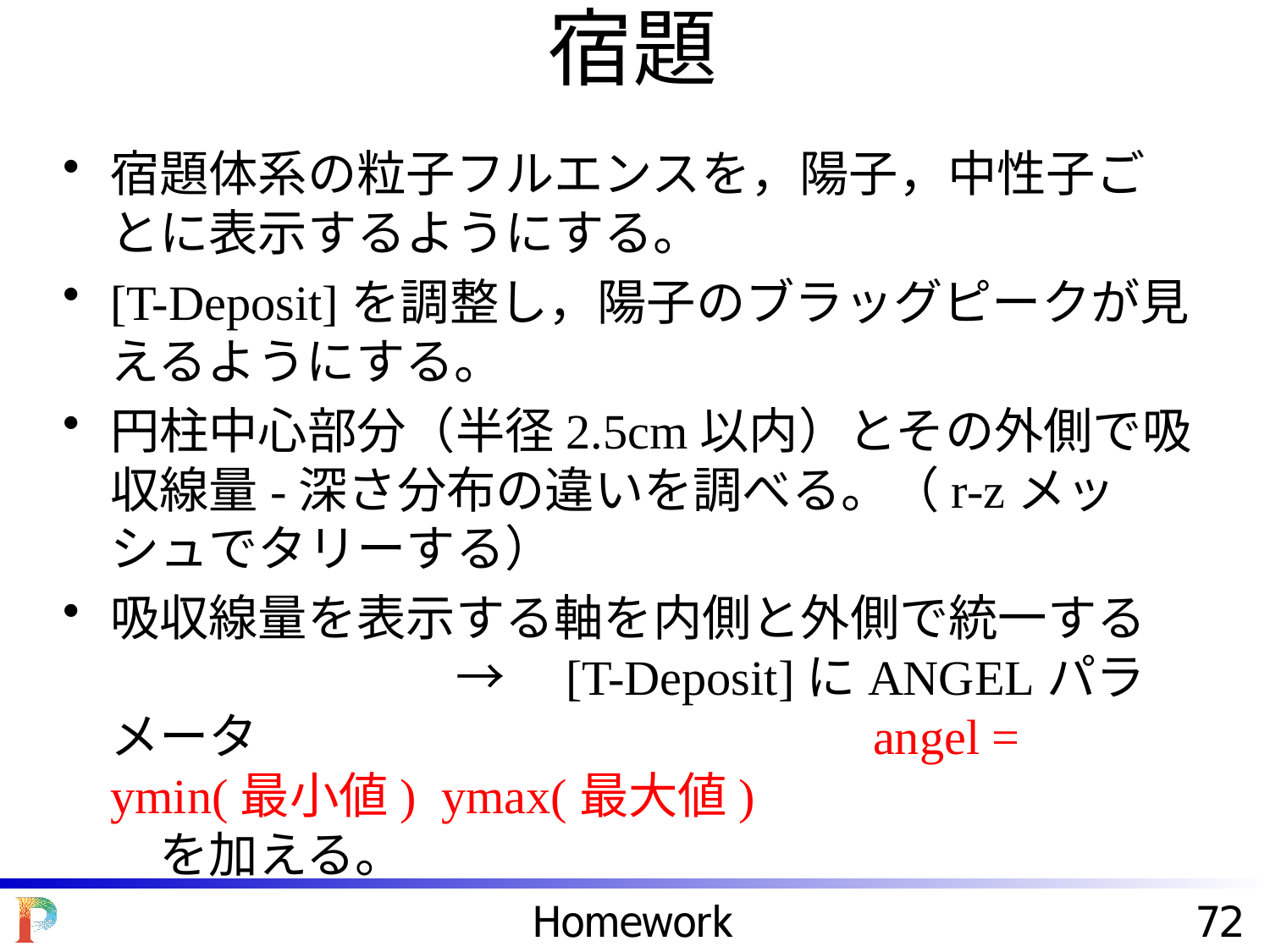

宿題
宿題体系の粒子フルエンスを，陽子，中性子ごとに表示するようにする。
[T-Deposit]を調整し，陽子のブラッグピークが見えるようにする。
円柱中心部分（半径2.5cm以内）とその外側で吸収線量-深さ分布の違いを調べる。（r-zメッシュでタリーする）
吸収線量を表示する軸を内側と外側で統一する　　　　　　　→　[T-Deposit]にANGELパラメータ　　　　　　　　　　　　 angel = ymin(最小値)  ymax(最大値)　　　　　　　　　を加える。
Homework